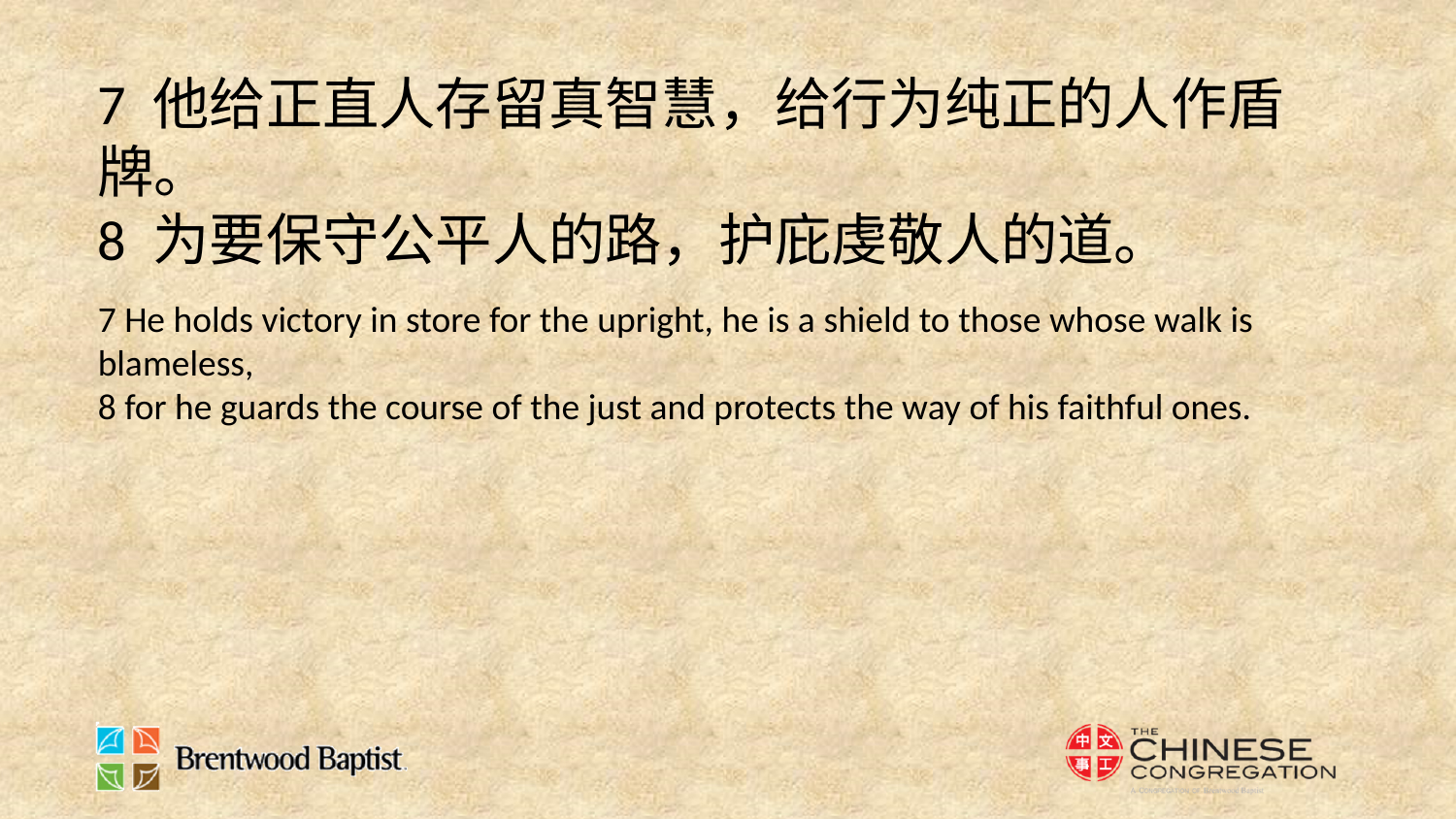

7 他给正直人存留真智慧，给行为纯正的人作盾牌。
8 为要保守公平人的路，护庇虔敬人的道。

7 He holds victory in store for the upright, he is a shield to those whose walk is blameless,
8 for he guards the course of the just and protects the way of his faithful ones.